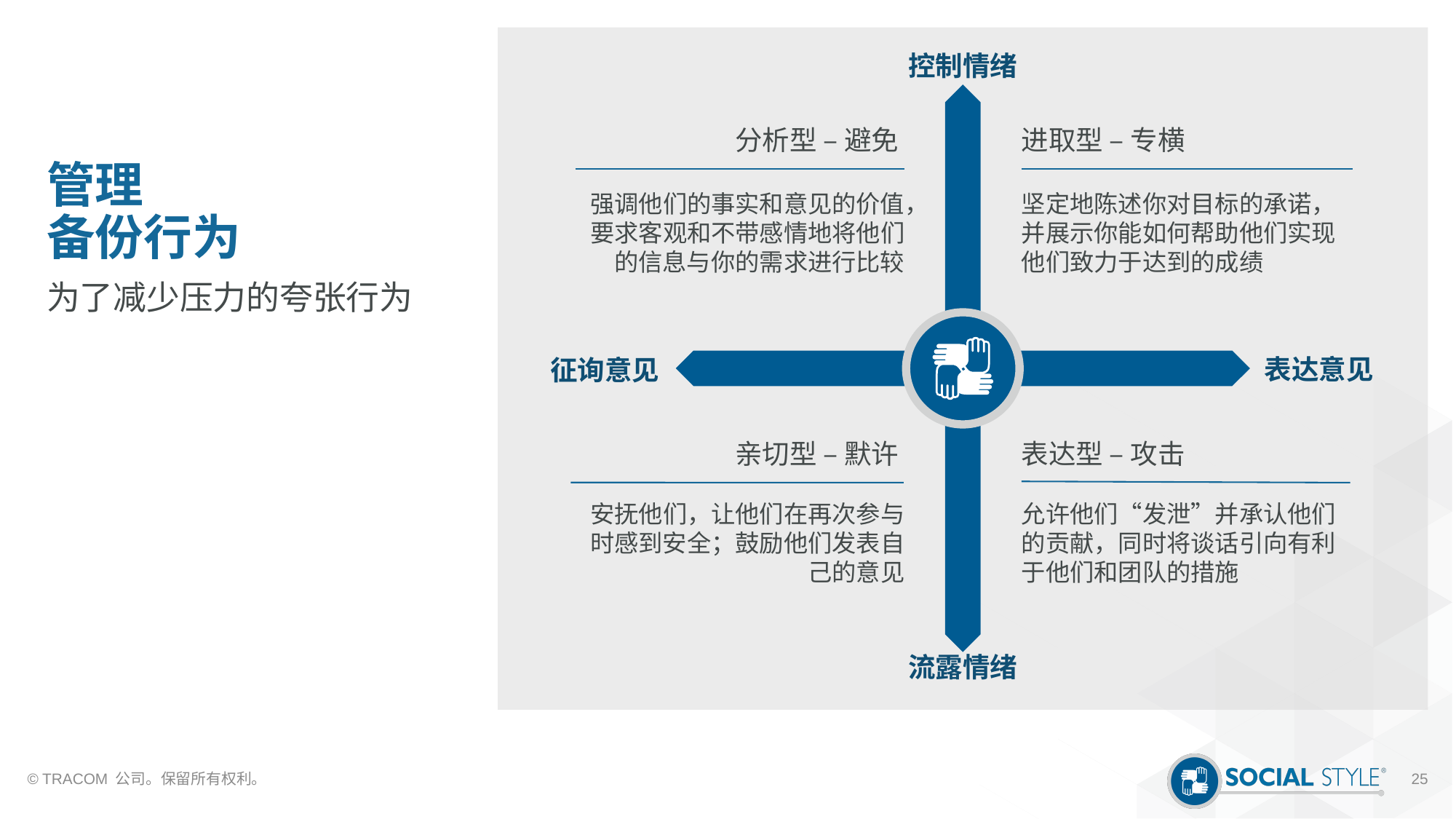

# 管理 备份行为

控制情绪

分析型 – 避免
强调他们的事实和意见的价值，
要求客观和不带感情地将他们的信息与你的需求进行比较

进取型 – 专横

坚定地陈述你对目标的承诺，
并展示你能如何帮助他们实现
他们致力于达到的成绩
为了减少压力的夸张行为
表达意见
征询意见
亲切型 – 默许

安抚他们，让他们在再次参与时感到安全；鼓励他们发表自己的意见

表达型 – 攻击

允许他们“发泄”并承认他们的贡献，同时将谈话引向有利于他们和团队的措施
流露情绪
© TRACOM 公司。保留所有权利。
25